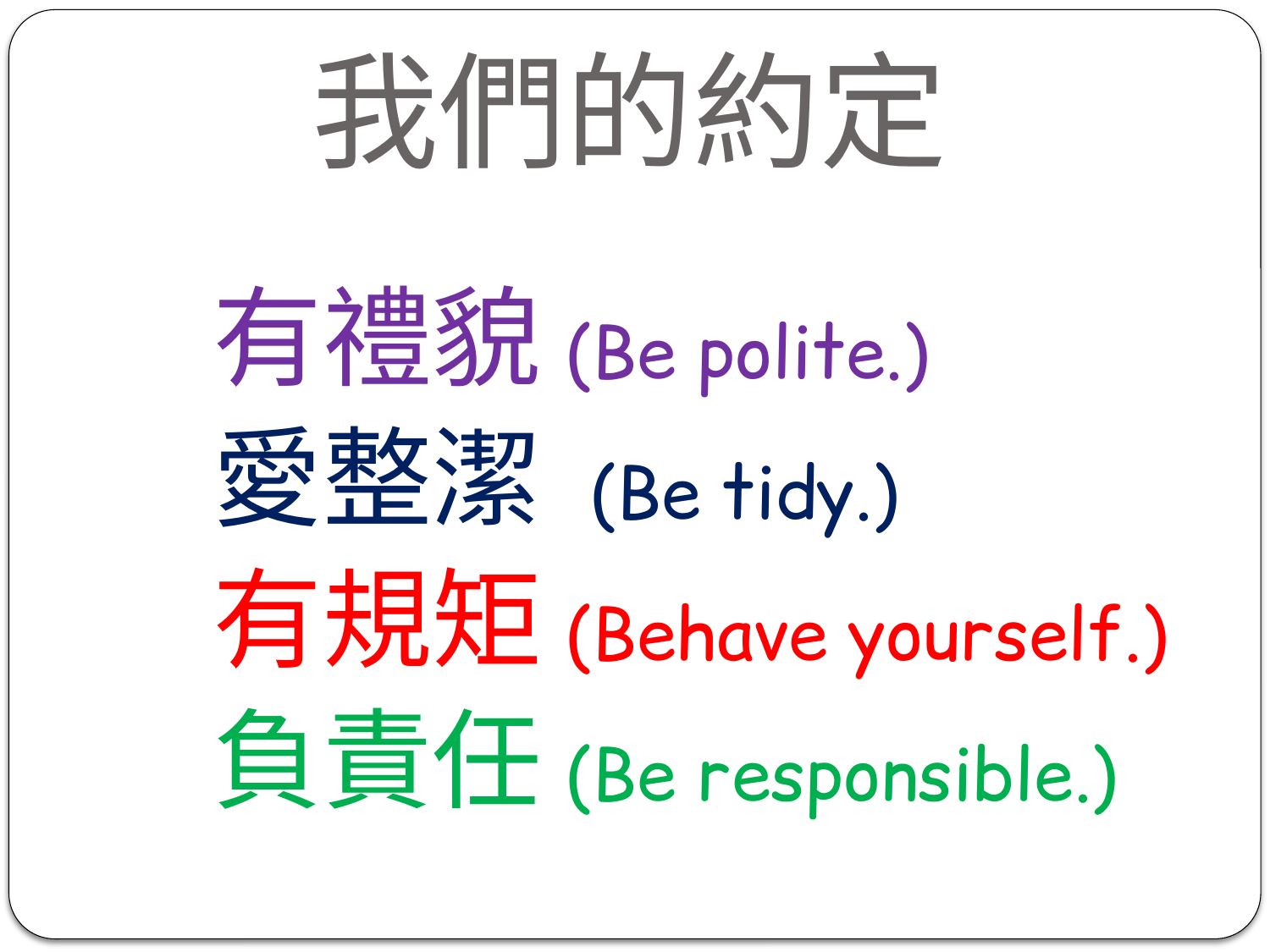

# 我們的約定

  有禮貌(Be polite.)
  愛整潔 (Be tidy.)
  有規矩(Behave yourself.)
  負責任(Be responsible.)